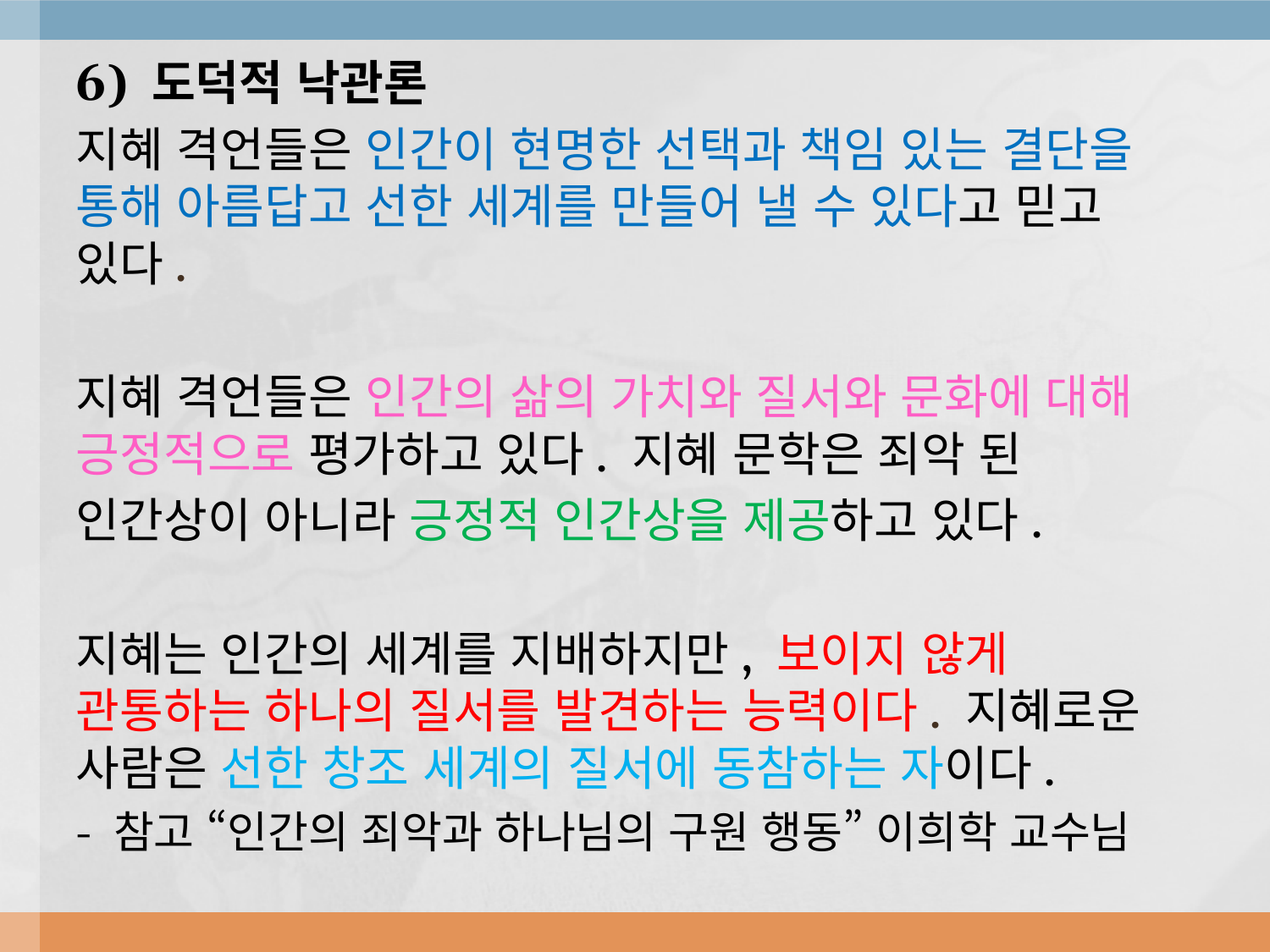

6) 도덕적 낙관론
지혜 격언들은 인간이 현명한 선택과 책임 있는 결단을 통해 아름답고 선한 세계를 만들어 낼 수 있다고 믿고 있다.

지혜 격언들은 인간의 삶의 가치와 질서와 문화에 대해 긍정적으로 평가하고 있다. 지혜 문학은 죄악 된
인간상이 아니라 긍정적 인간상을 제공하고 있다.

지혜는 인간의 세계를 지배하지만, 보이지 않게 관통하는 하나의 질서를 발견하는 능력이다. 지혜로운 사람은 선한 창조 세계의 질서에 동참하는 자이다.
- 참고 “인간의 죄악과 하나님의 구원 행동” 이희학 교수님